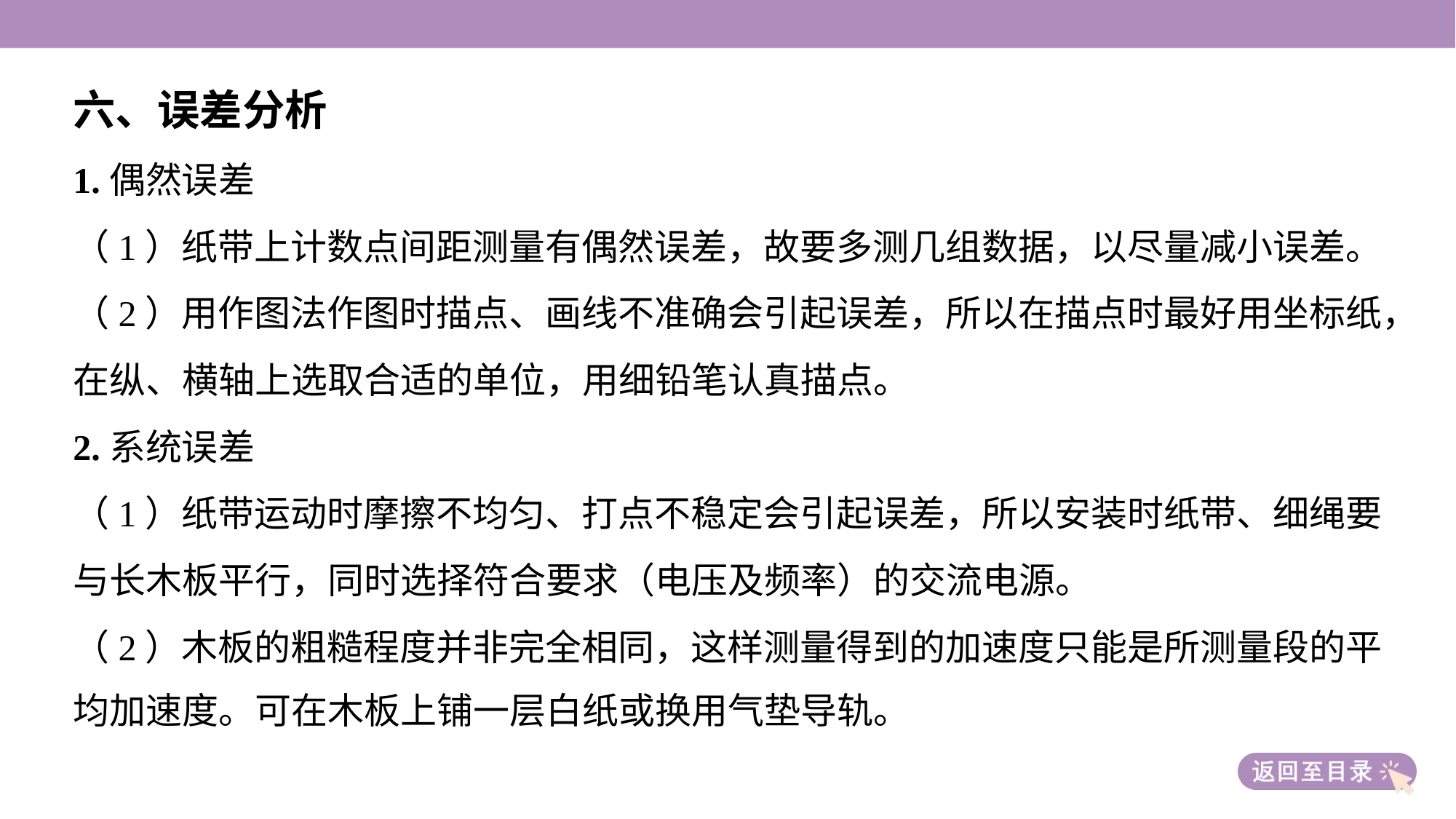

六、误差分析
1.偶然误差
（1）纸带上计数点间距测量有偶然误差，故要多测几组数据，以尽量减小误差。
（2）用作图法作图时描点、画线不准确会引起误差，所以在描点时最好用坐标纸，
在纵、横轴上选取合适的单位，用细铅笔认真描点。
2.系统误差
（1）纸带运动时摩擦不均匀、打点不稳定会引起误差，所以安装时纸带、细绳要
与长木板平行，同时选择符合要求（电压及频率）的交流电源。
（2）木板的粗糙程度并非完全相同，这样测量得到的加速度只能是所测量段的平
均加速度。可在木板上铺一层白纸或换用气垫导轨。